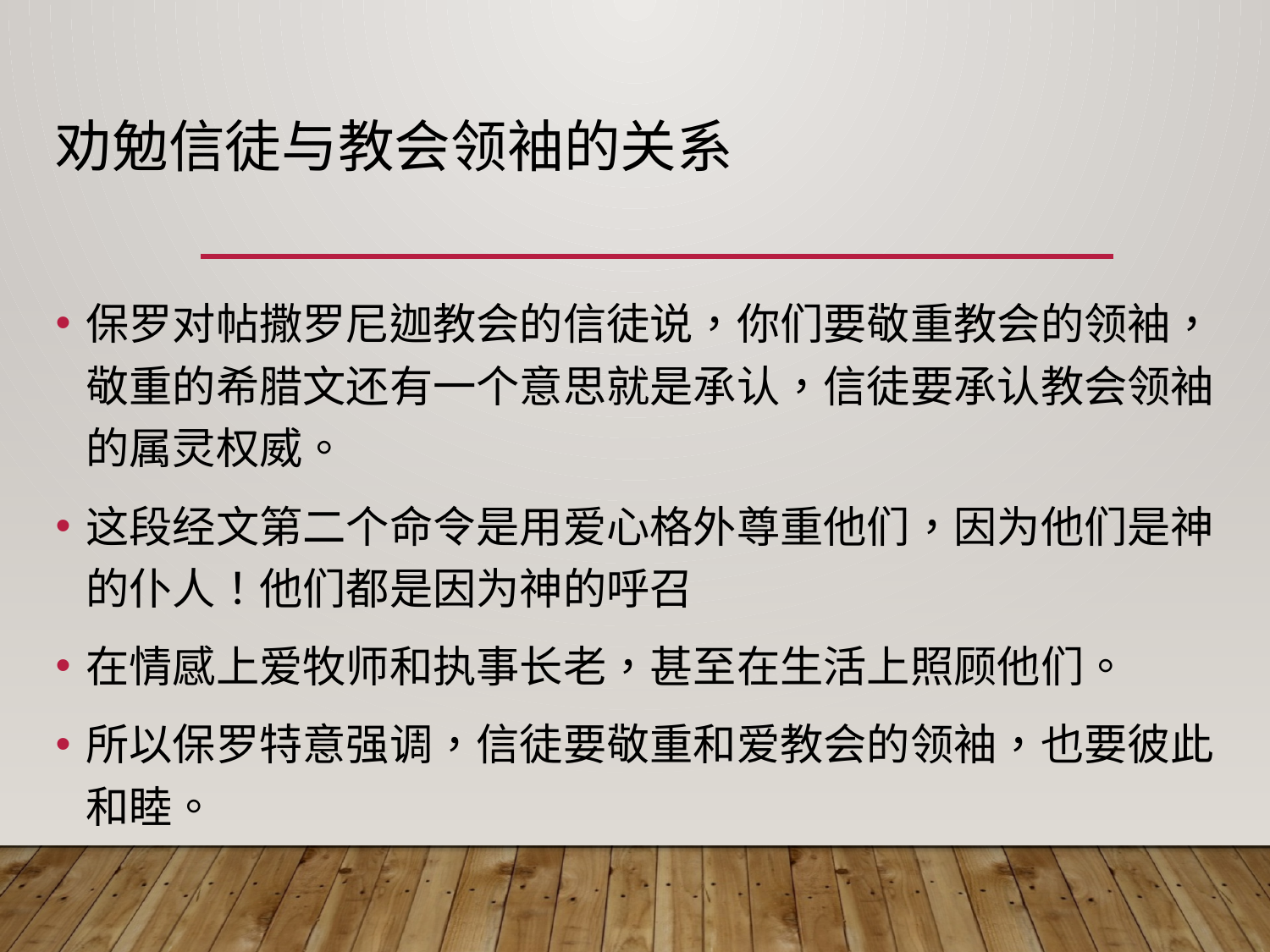

# 劝勉信徒与教会领袖的关系
保罗对帖撒罗尼迦教会的信徒说，你们要敬重教会的领袖，敬重的希腊文还有一个意思就是承认，信徒要承认教会领袖的属灵权威。
这段经文第二个命令是用爱心格外尊重他们，因为他们是神的仆人！他们都是因为神的呼召
在情感上爱牧师和执事长老，甚至在生活上照顾他们。
所以保罗特意强调，信徒要敬重和爱教会的领袖，也要彼此和睦。